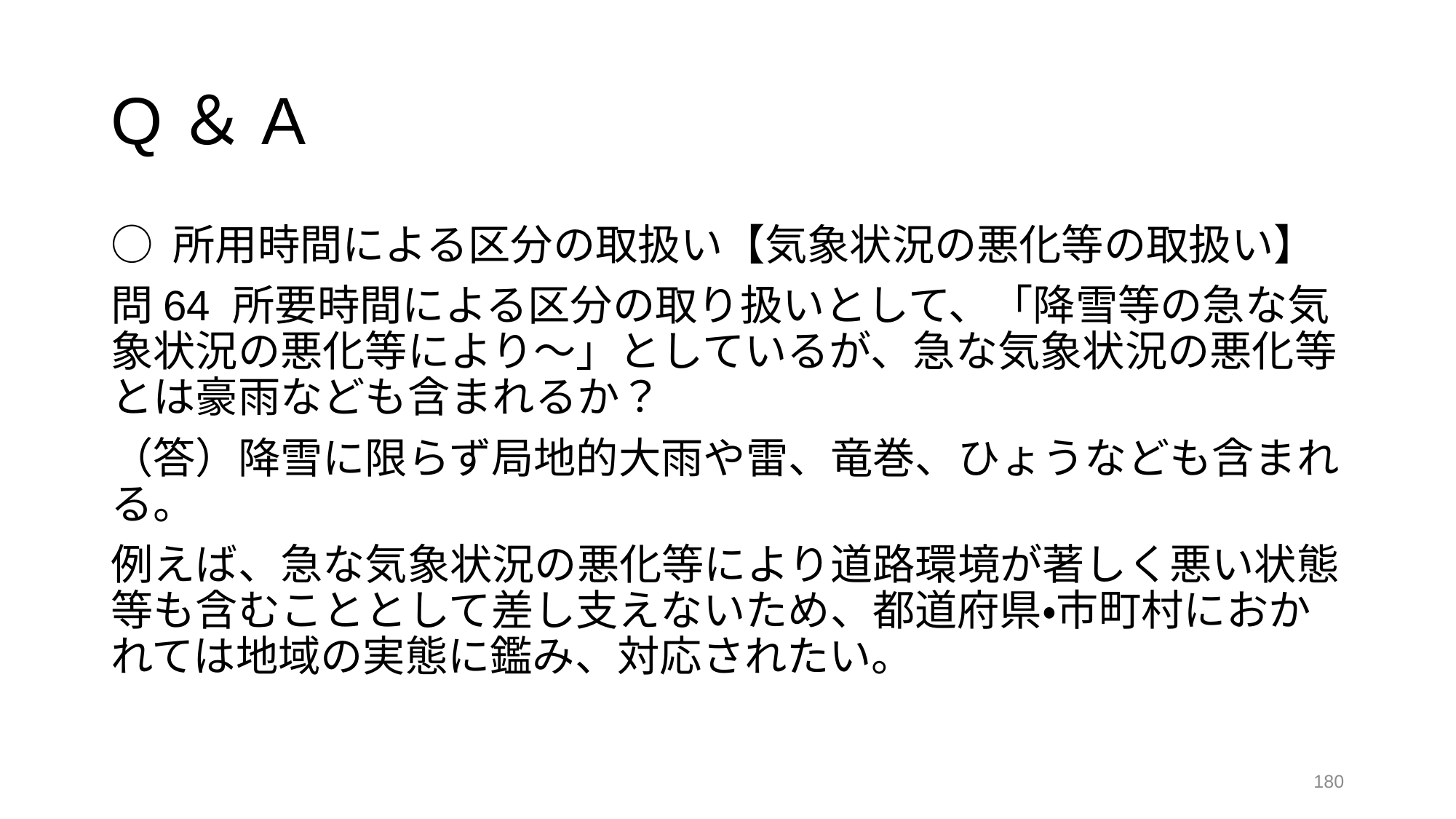

# Q＆A
○ 所用時間による区分の取扱い【気象状況の悪化等の取扱い】
問64 所要時間による区分の取り扱いとして、「降雪等の急な気象状況の悪化等により～」としているが、急な気象状況の悪化等とは豪雨なども含まれるか？
（答）降雪に限らず局地的大雨や雷、竜巻、ひょうなども含まれる。
例えば、急な気象状況の悪化等により道路環境が著しく悪い状態等も含むこととして差し支えないため、都道府県・市町村におかれては地域の実態に鑑み、対応されたい。
180